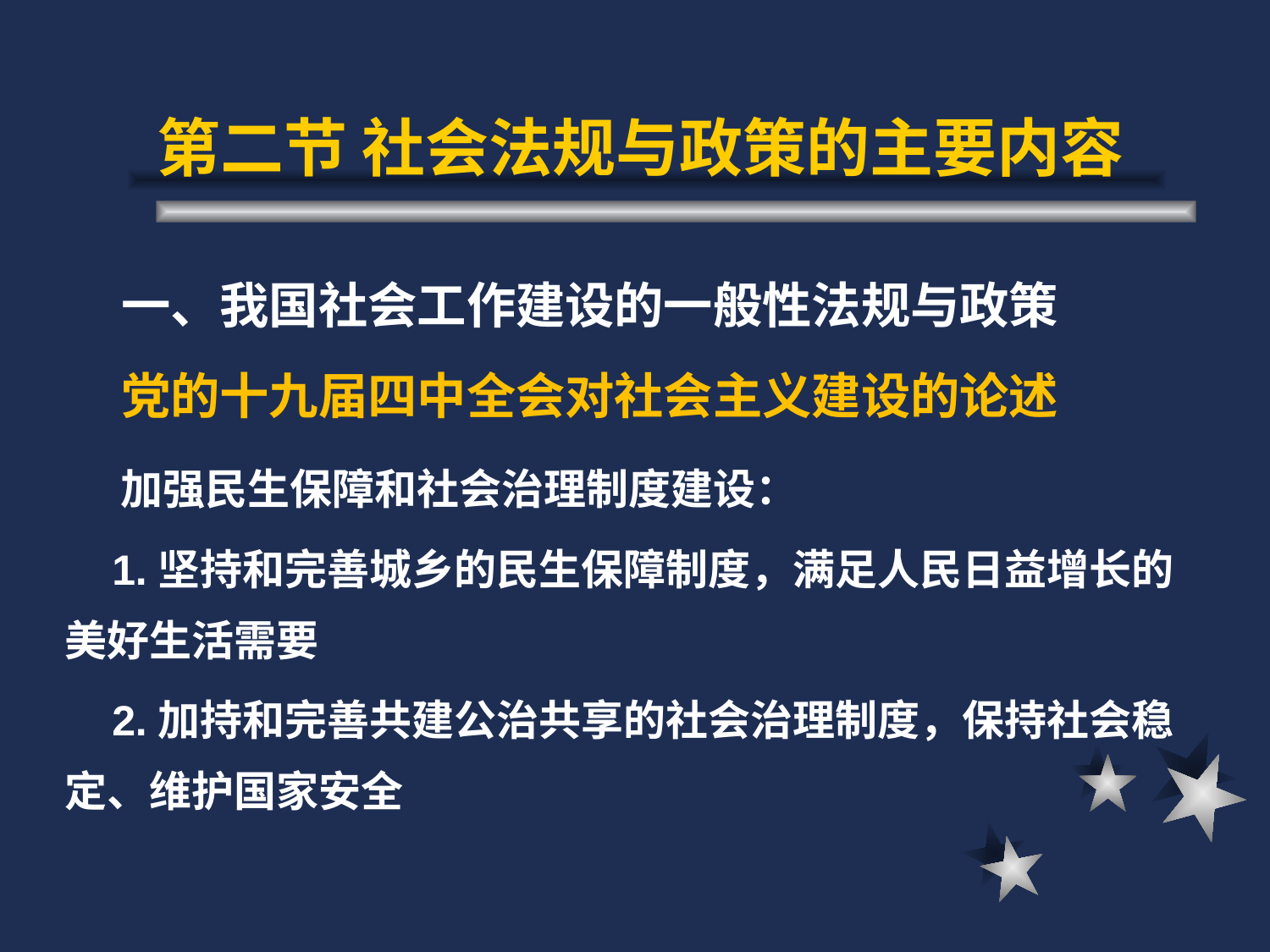

# 第二节 社会法规与政策的主要内容

    一、我国社会工作建设的一般性法规与政策

    党的十九届四中全会对社会主义建设的论述
    加强民生保障和社会治理制度建设：
    1.坚持和完善城乡的民生保障制度，满足人民日益增长的美好生活需要
    2.加持和完善共建公治共享的社会治理制度，保持社会稳定、维护国家安全

31